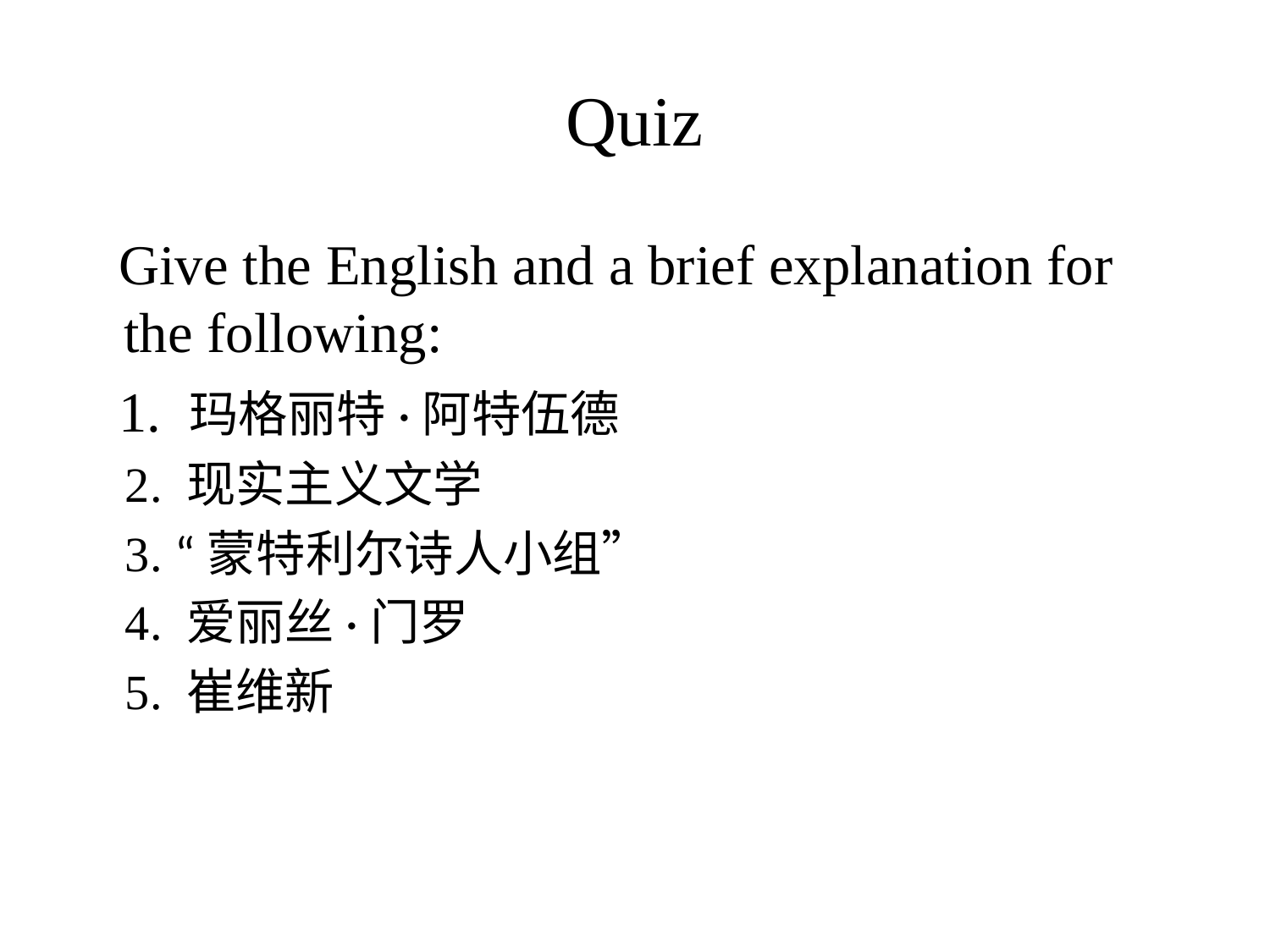

# Quiz
   Give the English and a brief explanation for the following:
   1. 玛格丽特·阿特伍德
    2. 现实主义文学
    3. “蒙特利尔诗人小组”
    4. 爱丽丝·门罗
    5. 崔维新